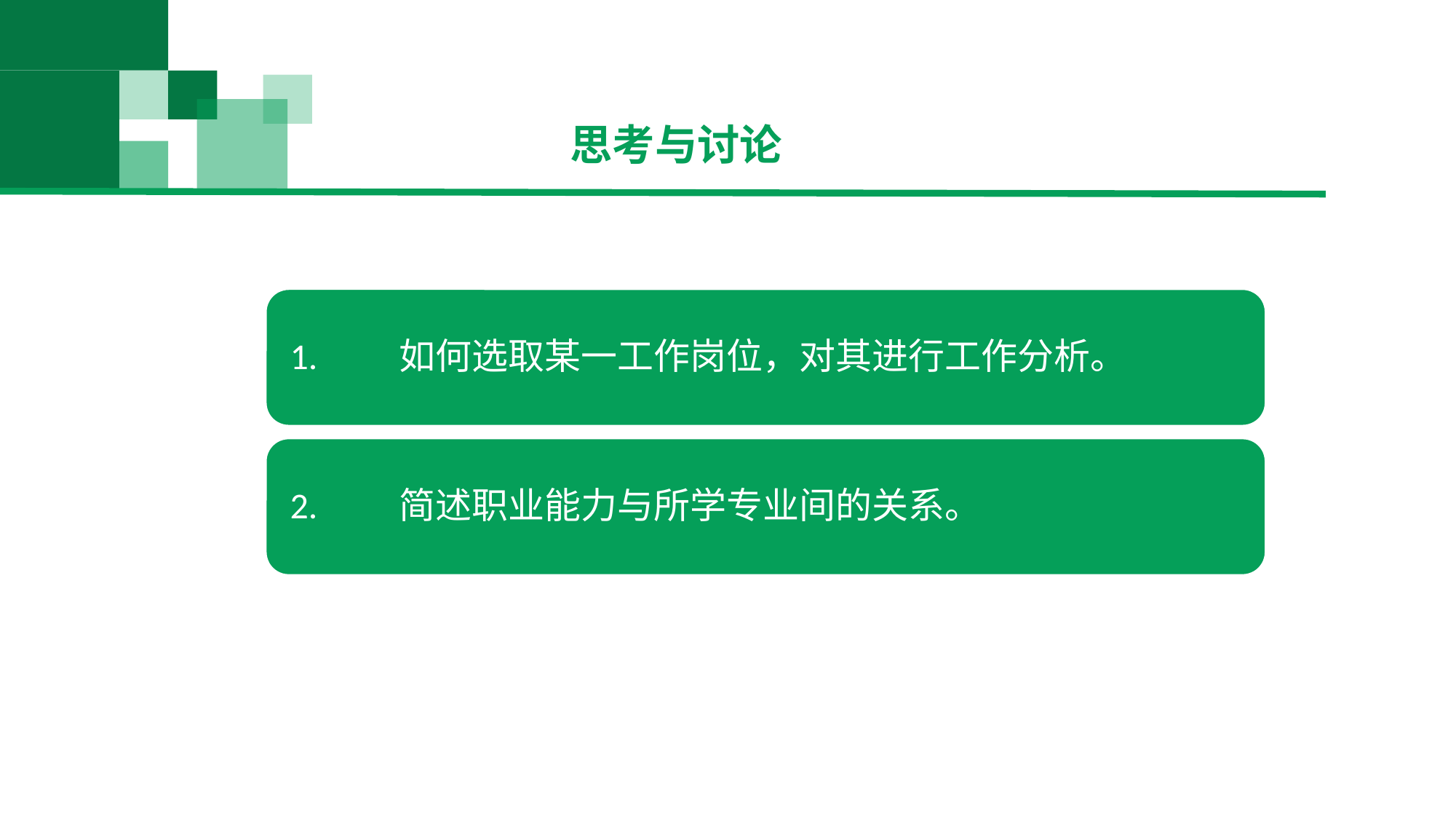

思考与讨论
1.	如何选取某一工作岗位，对其进行工作分析。
2.	简述职业能力与所学专业间的关系。